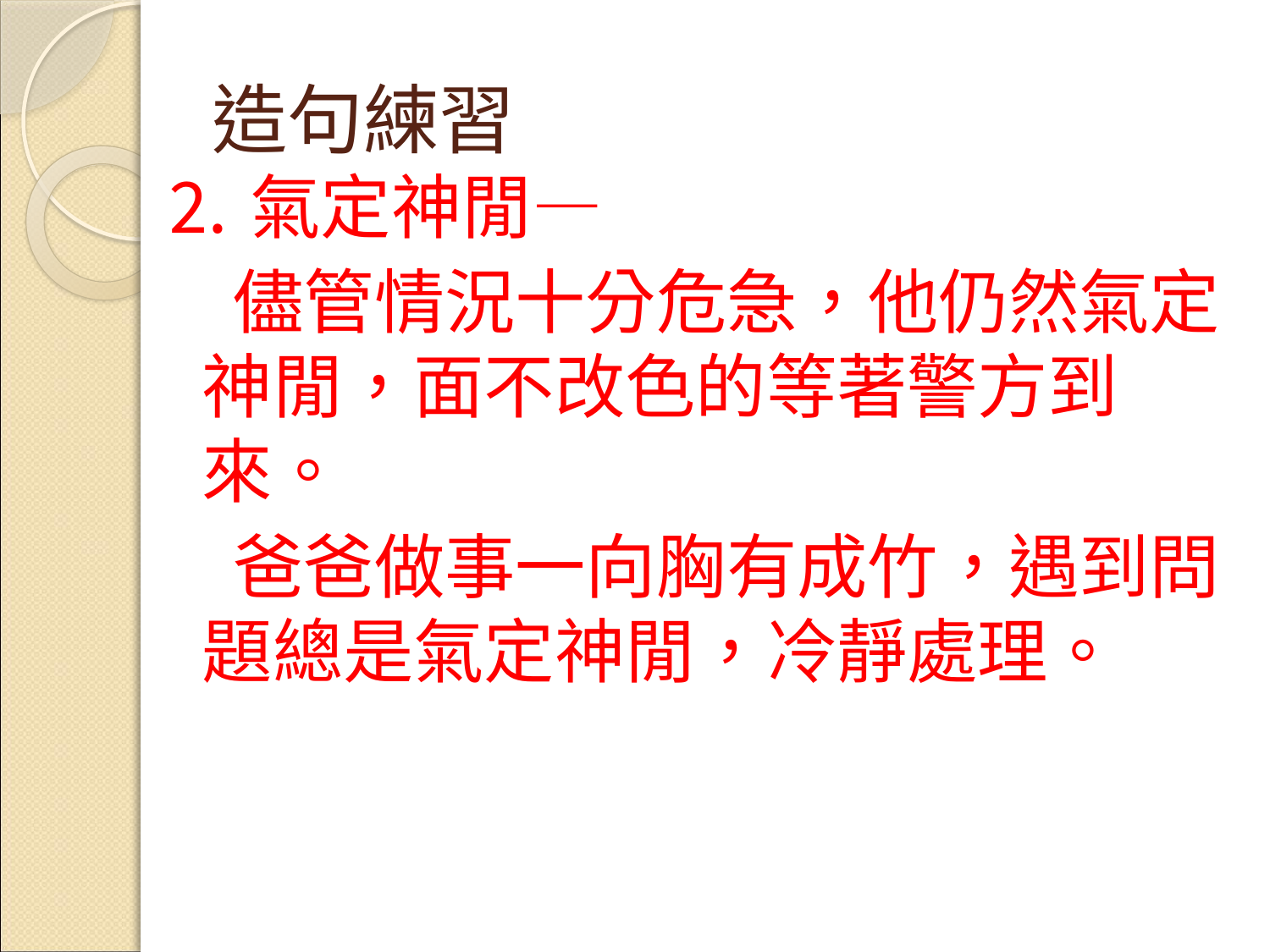

造句練習
⒉氣定神閒—
　儘管情況十分危急，他仍然氣定神閒，面不改色的等著警方到來。
　爸爸做事一向胸有成竹，遇到問題總是氣定神閒，冷靜處理。